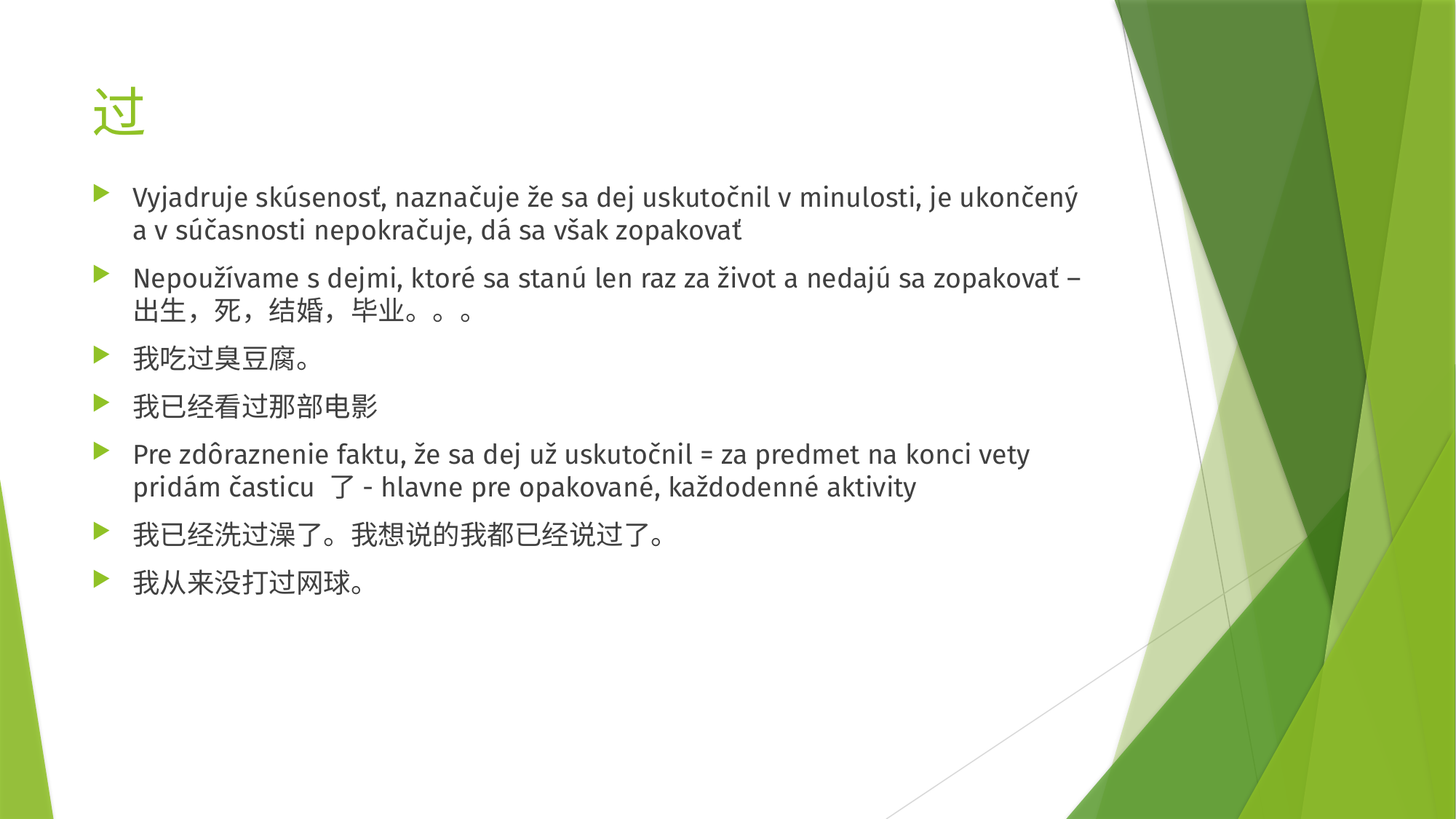

# 过
Vyjadruje skúsenosť, naznačuje že sa dej uskutočnil v minulosti, je ukončený a v súčasnosti nepokračuje, dá sa však zopakovať
Nepoužívame s dejmi, ktoré sa stanú len raz za život a nedajú sa zopakovať – 出生，死，结婚，毕业。。。
我吃过臭豆腐。
我已经看过那部电影
Pre zdôraznenie faktu, že sa dej už uskutočnil = za predmet na konci vety pridám časticu 了- hlavne pre opakované, každodenné aktivity
我已经洗过澡了。我想说的我都已经说过了。
我从来没打过网球。